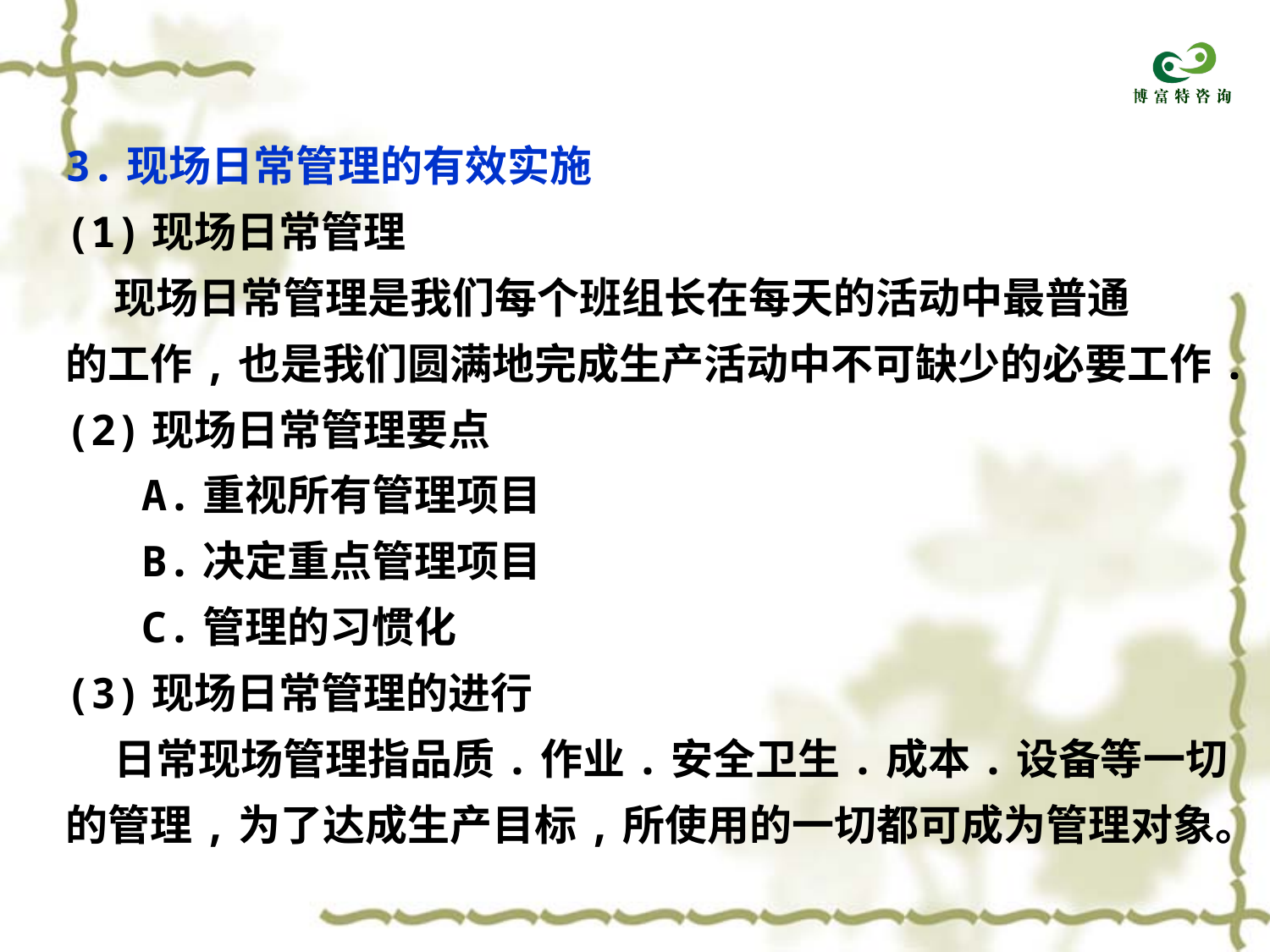

3.现场日常管理的有效实施
(1)现场日常管理
    现场日常管理是我们每个班组长在每天的活动中最普通
的工作,也是我们圆满地完成生产活动中不可缺少的必要工作.
(2)现场日常管理要点
   A.重视所有管理项目
   B.决定重点管理项目
   C.管理的习惯化
(3)现场日常管理的进行
    日常现场管理指品质.作业.安全卫生.成本.设备等一切
的管理,为了达成生产目标,所使用的一切都可成为管理对象。